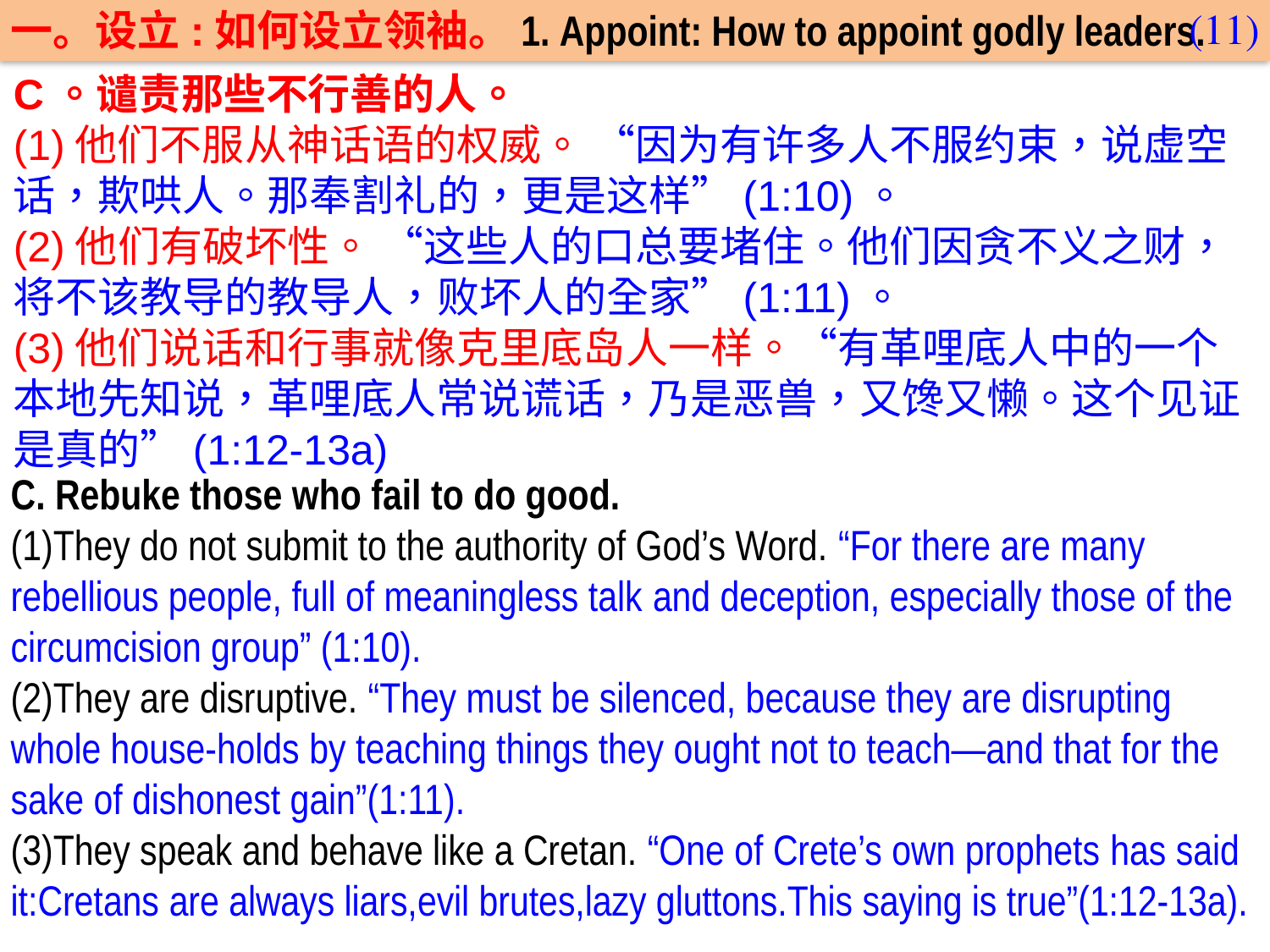

(11)
一。设立:如何设立领袖。1. Appoint: How to appoint godly leaders.

C。谴责那些不行善的人。
(1)他们不服从神话语的权威。 “因为有许多人不服约束，说虚空话，欺哄人。那奉割礼的，更是这样”(1:10)。
(2)他们有破坏性。 “这些人的口总要堵住。他们因贪不义之财，将不该教导的教导人，败坏人的全家”(1:11)。
(3)他们说话和行事就像克里底岛人一样。“有革哩底人中的一个本地先知说，革哩底人常说谎话，乃是恶兽，又馋又懒。这个见证是真的”(1:12-13a)
C. Rebuke those who fail to do good.
(1)They do not submit to the authority of God’s Word. “For there are many rebellious people, full of meaningless talk and deception, especially those of the circumcision group” (1:10).
(2)They are disruptive. “They must be silenced, because they are disrupting whole house-holds by teaching things they ought not to teach—and that for the sake of dishonest gain”(1:11).
(3)They speak and behave like a Cretan. “One of Crete’s own prophets has said it:Cretans are always liars,evil brutes,lazy gluttons.This saying is true”(1:12-13a).